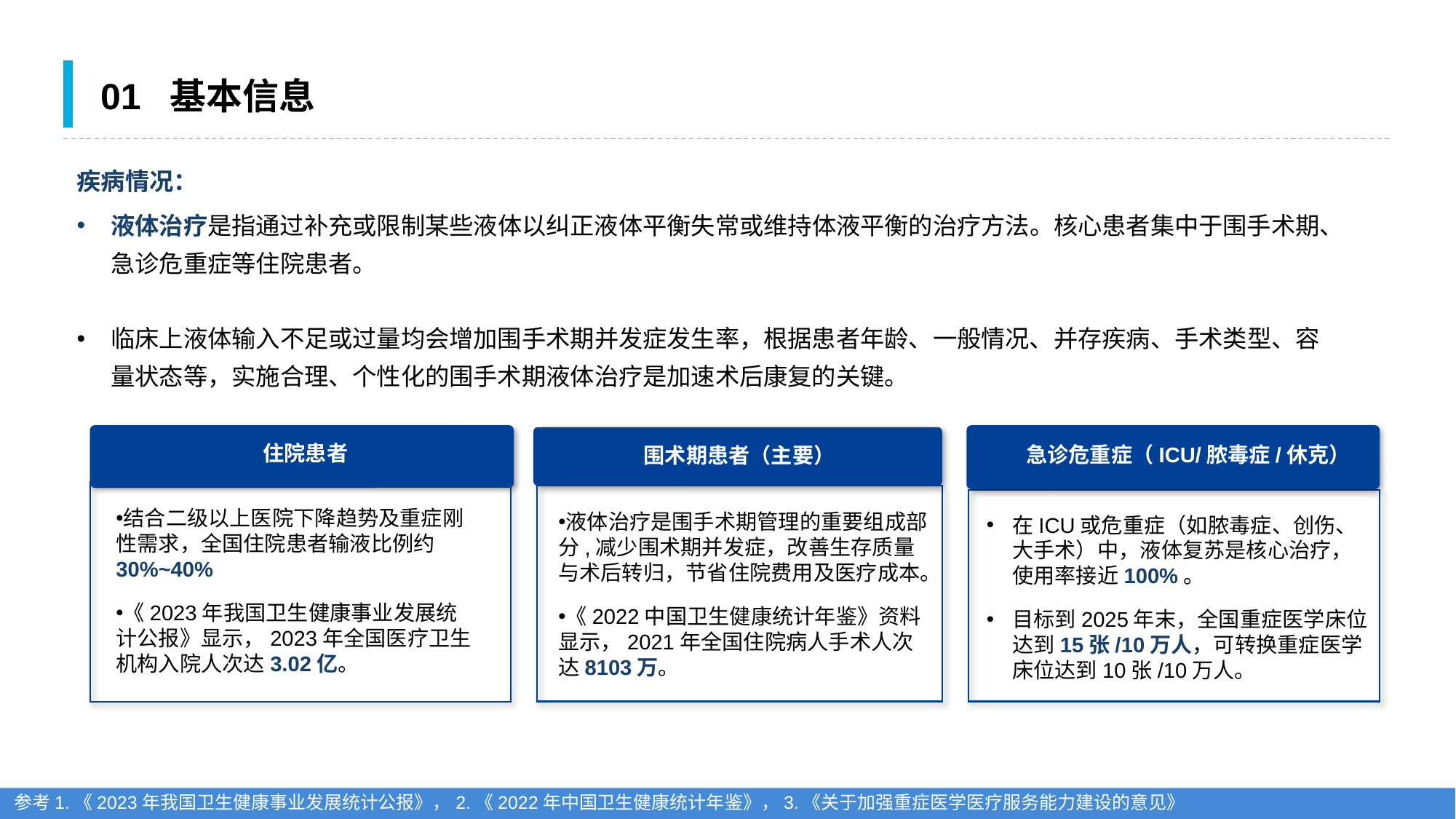

01  基本信息
疾病情况：
液体治疗是指通过补充或限制某些液体以纠正液体平衡失常或维持体液平衡的治疗方法。核心患者集中于围手术期、急诊危重症等住院患者。

临床上液体输入不足或过量均会增加围手术期并发症发生率，根据患者年龄、一般情况、并存疾病、手术类型、容量状态等，实施合理、个性化的围手术期液体治疗是加速术后康复的关键。

住院患者

急诊危重症（ICU/脓毒症/休克）

围术期患者（主要）

结合二级以上医院下降趋势及重症刚性需求，全国住院患者输液比例约30%~40%
《2023年我国卫生健康事业发展统计公报》显示，2023年全国医疗卫生机构入院人次达3.02亿。
液体治疗是围手术期管理的重要组成部分,减少围术期并发症，改善生存质量与术后转归，节省住院费用及医疗成本。
《2022中国卫生健康统计年鉴》资料显示，2021年全国住院病人手术人次达8103万。
在ICU或危重症（如脓毒症、创伤、大手术）中，液体复苏是核心治疗，使用率接近100%。
目标到2025年末，全国重症医学床位达到15张/10万人，可转换重症医学床位达到10张/10万人。
参考1.《2023年我国卫生健康事业发展统计公报》，2.《2022年中国卫生健康统计年鉴》，3.《关于加强重症医学医疗服务能力建设的意见》